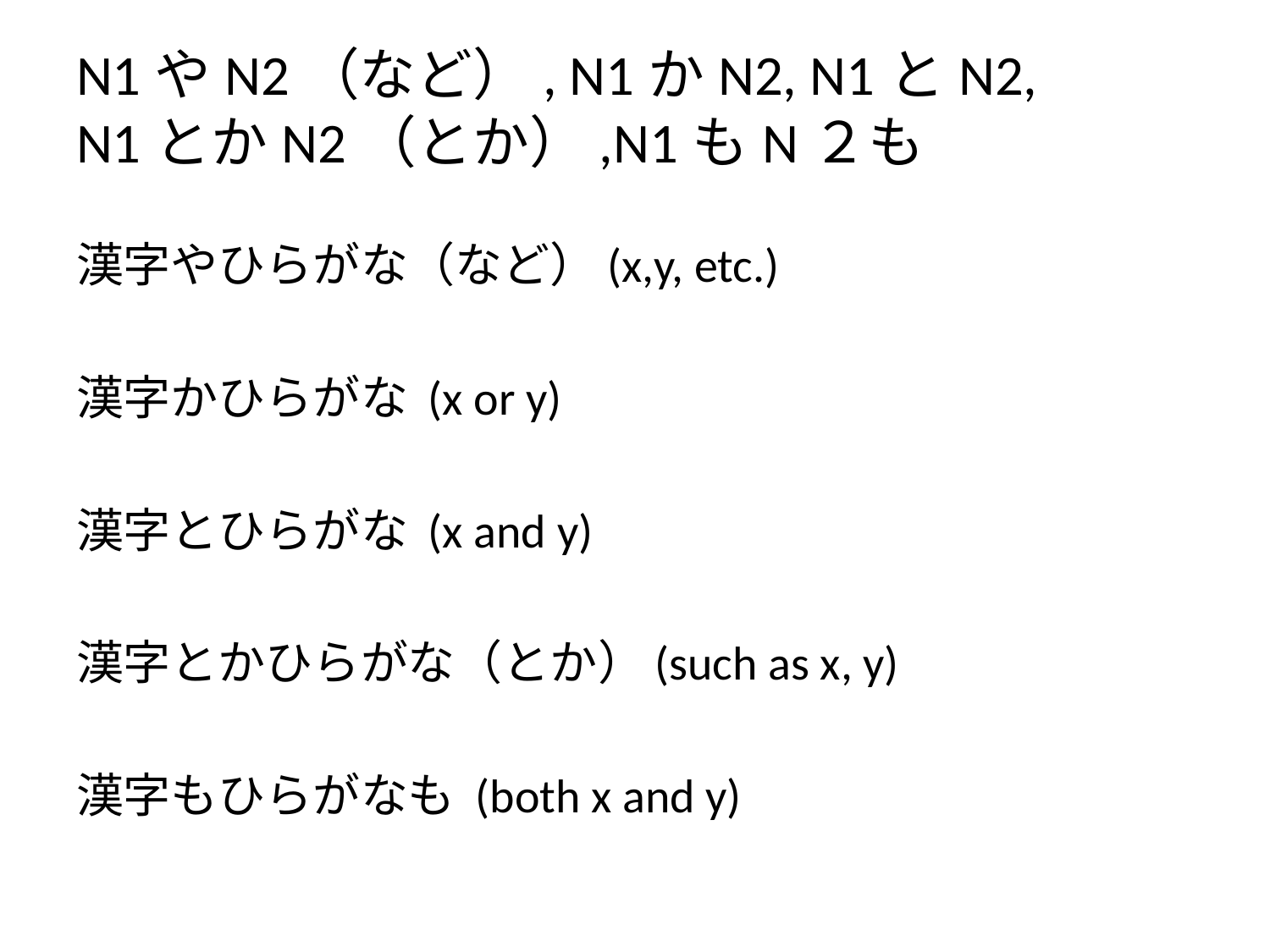

# N1やN2（など）, N1かN2, N1とN2, N1とかN2（とか）,N1もN２も
漢字やひらがな（など）(x,y, etc.)

漢字かひらがな (x or y)

漢字とひらがな (x and y)

漢字とかひらがな（とか）(such as x, y)

漢字もひらがなも (both x and y)